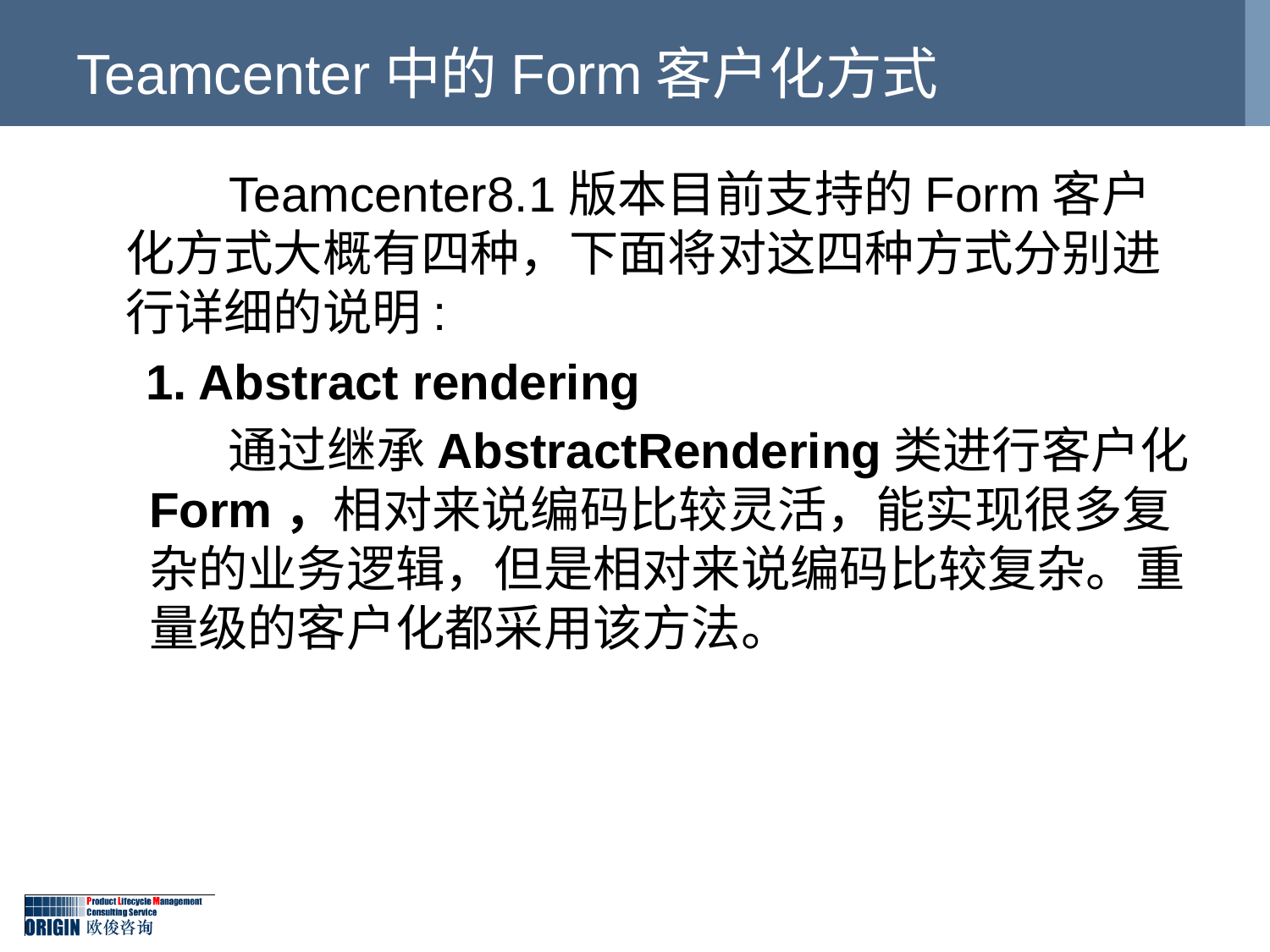

# Teamcenter中的Form客户化方式
           Teamcenter8.1版本目前支持的Form客户化方式大概有四种，下面将对这四种方式分别进行详细的说明:
       1. Abstract rendering
	      通过继承AbstractRendering类进行客户化Form，相对来说编码比较灵活，能实现很多复杂的业务逻辑，但是相对来说编码比较复杂。重量级的客户化都采用该方法。